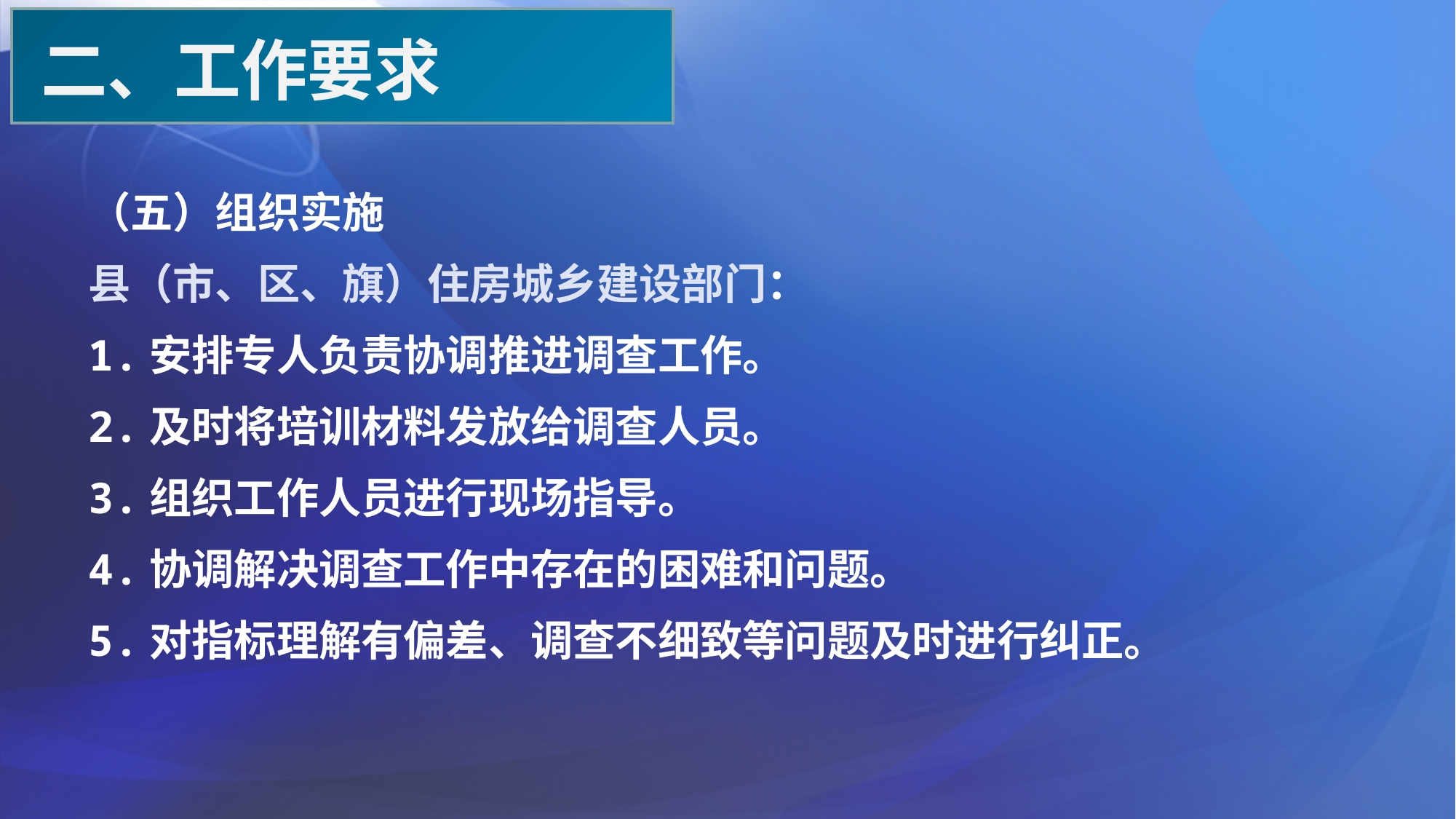

二、工作要求
（五）组织实施
县（市、区、旗）住房城乡建设部门：
1.安排专人负责协调推进调查工作。
2.及时将培训材料发放给调查人员。
3.组织工作人员进行现场指导。
4.协调解决调查工作中存在的困难和问题。
5.对指标理解有偏差、调查不细致等问题及时进行纠正。